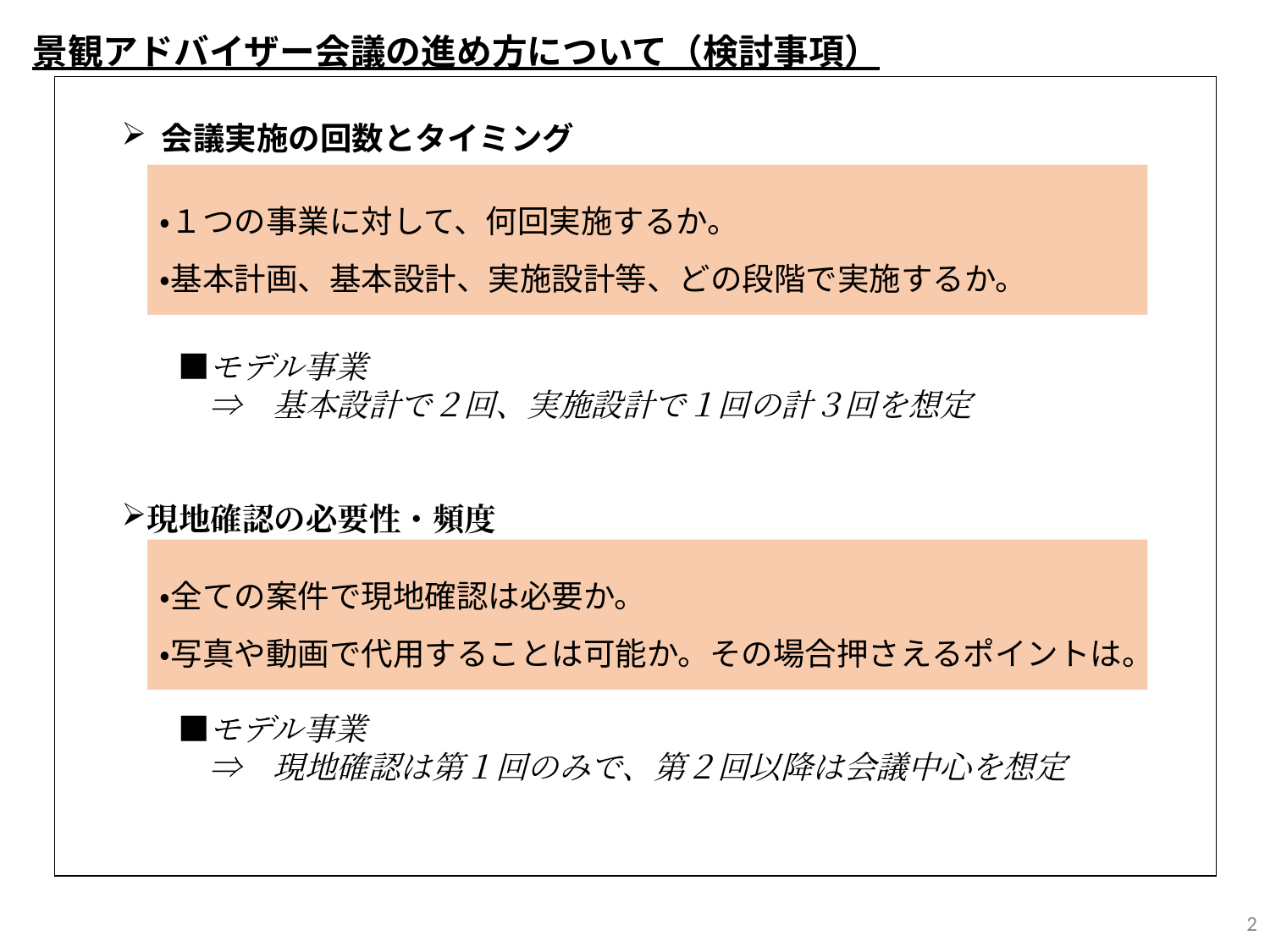

景観アドバイザー会議の進め方について（検討事項）

会議実施の回数とタイミング

　　　■モデル事業
　　　　⇒　基本設計で２回、実施設計で１回の計３回を想定

現地確認の必要性・頻度

　　　■モデル事業
　　　　⇒　現地確認は第１回のみで、第２回以降は会議中心を想定
・１つの事業に対して、何回実施するか。
・基本計画、基本設計、実施設計等、どの段階で実施するか。
・全ての案件で現地確認は必要か。
・写真や動画で代用することは可能か。その場合押さえるポイントは。
2